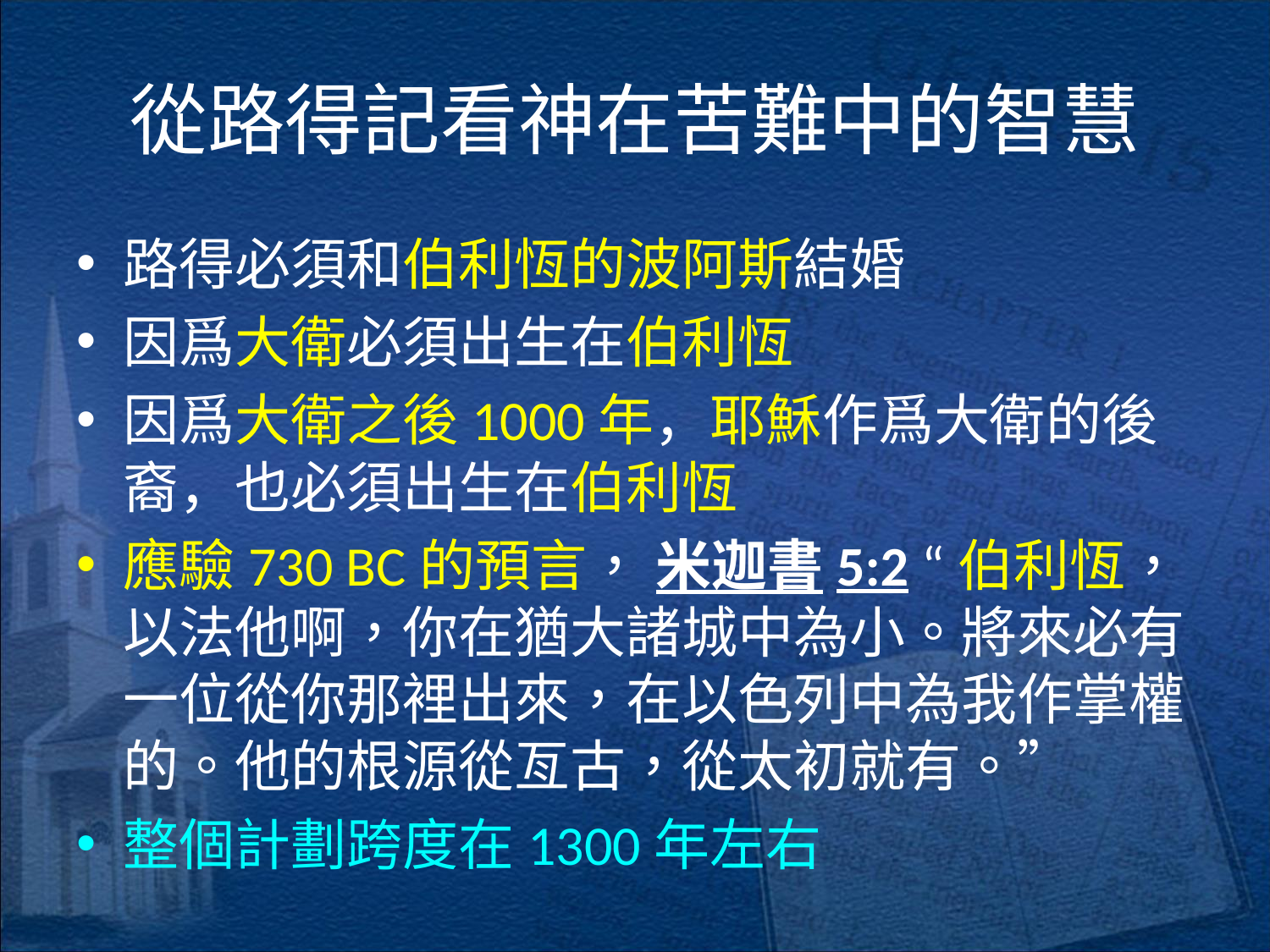

# 從路得記看神在苦難中的智慧
路得必須和伯利恆的波阿斯結婚
因爲大衛必須出生在伯利恆
因爲大衛之後1000年，耶穌作爲大衛的後裔，也必須出生在伯利恆
應驗730 BC的預言， 米迦書5:2 “伯利恆，以法他啊，你在猶大諸城中為小。將來必有一位從你那裡出來，在以色列中為我作掌權的。他的根源從亙古，從太初就有。”
整個計劃跨度在1300年左右